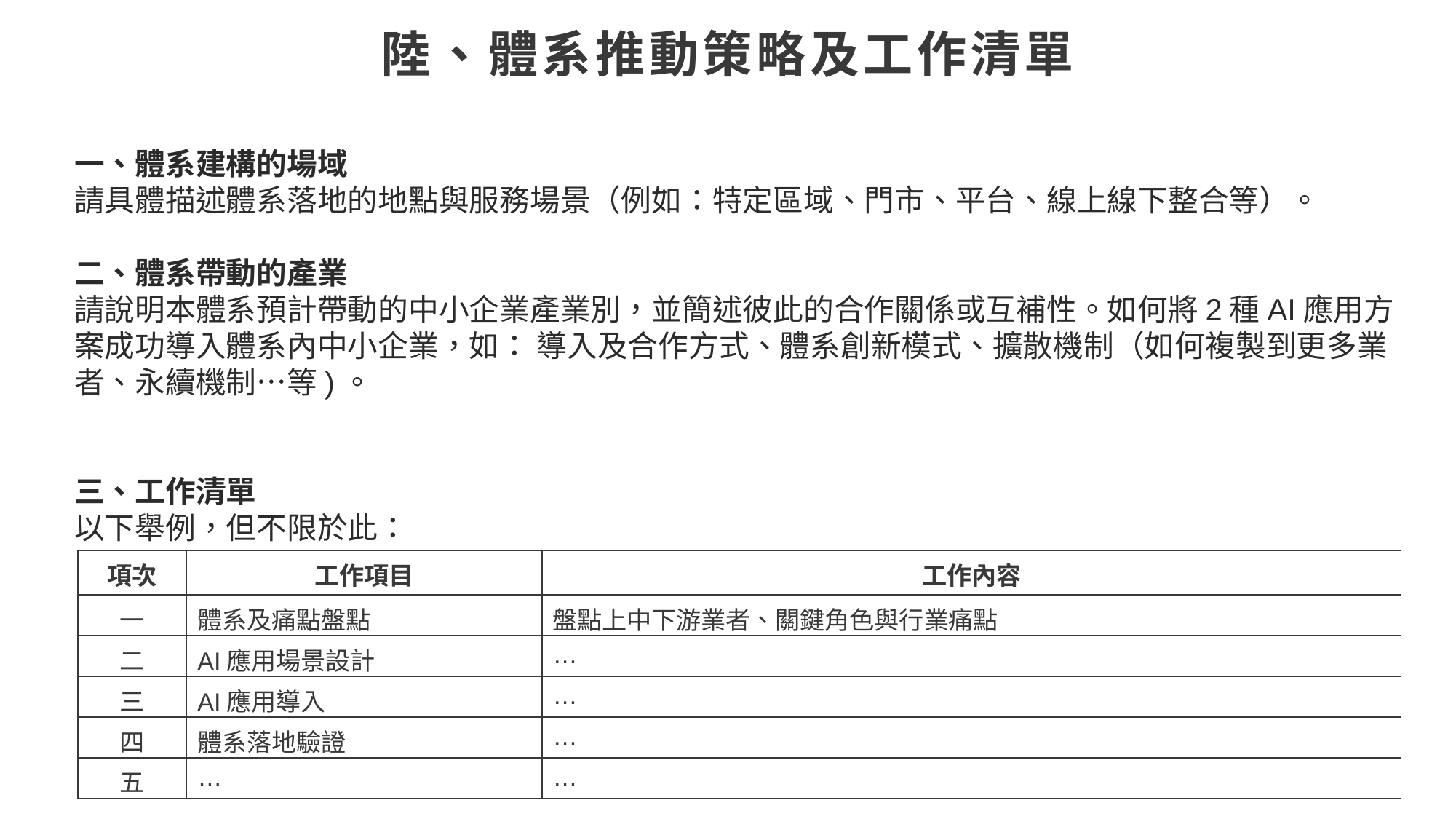

# 陸、體系推動策略及工作清單

一、體系建構的場域
請具體描述體系落地的地點與服務場景（例如：特定區域、門市、平台、線上線下整合等）。

二、體系帶動的產業
請說明本體系預計帶動的中小企業產業別，並簡述彼此的合作關係或互補性。如何將2種AI應用方案成功導入體系內中小企業，如： 導入及合作方式、體系創新模式、擴散機制（如何複製到更多業者、永續機制…等)。

三、工作清單
以下舉例，但不限於此：

| 項次 | 工作項目 | 工作內容 |
| --- | --- | --- |
| 一 | 體系及痛點盤點 | 盤點上中下游業者、關鍵角色與行業痛點 |
| 二 | AI應用場景設計 | … |
| 三 | AI應用導入 | … |
| 四 | 體系落地驗證 | … |
| 五 | … | … |